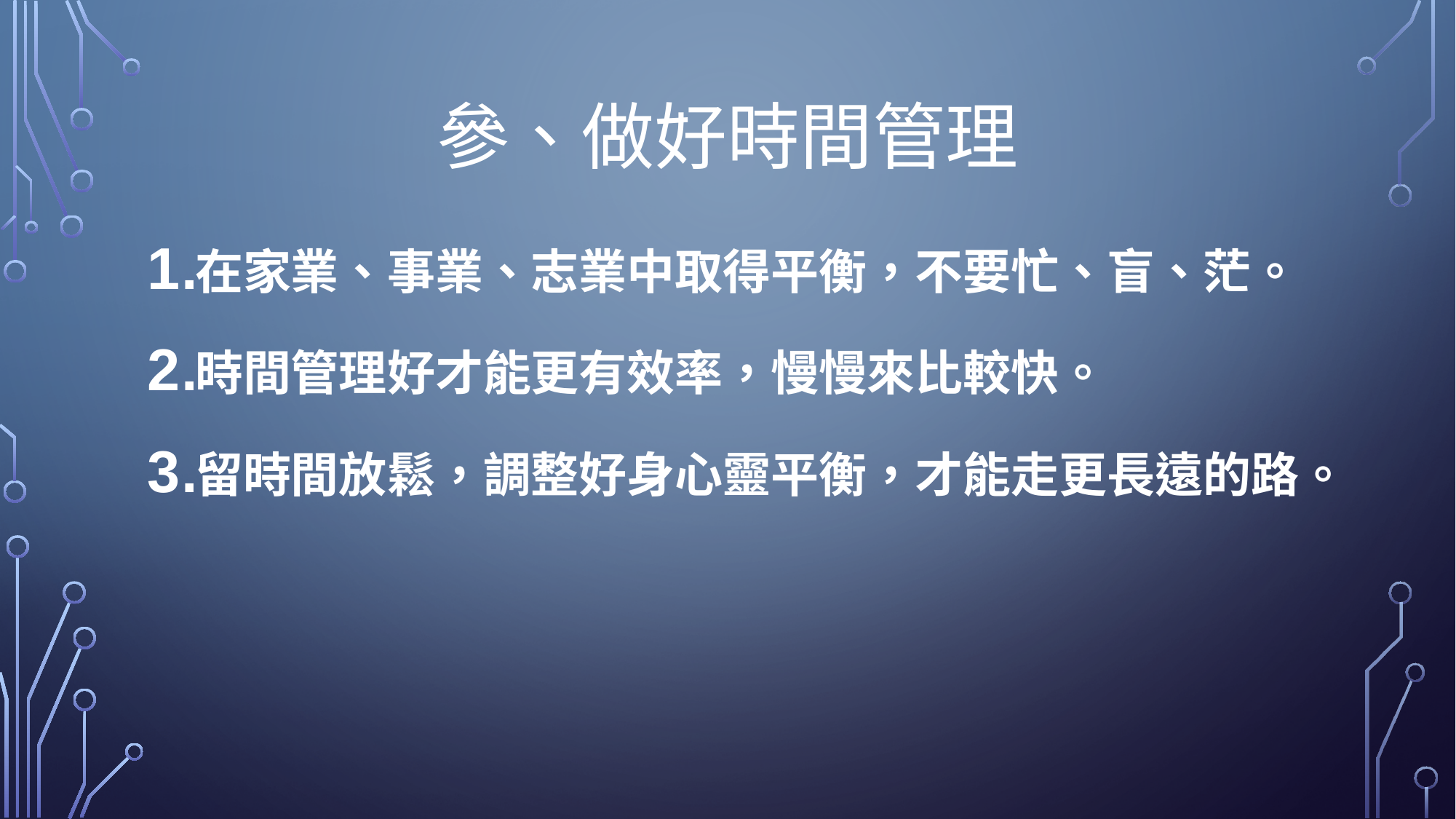

# 參、做好時間管理
在家業、事業、志業中取得平衡，不要忙、盲、茫。
時間管理好才能更有效率，慢慢來比較快。
留時間放鬆，調整好身心靈平衡，才能走更長遠的路。